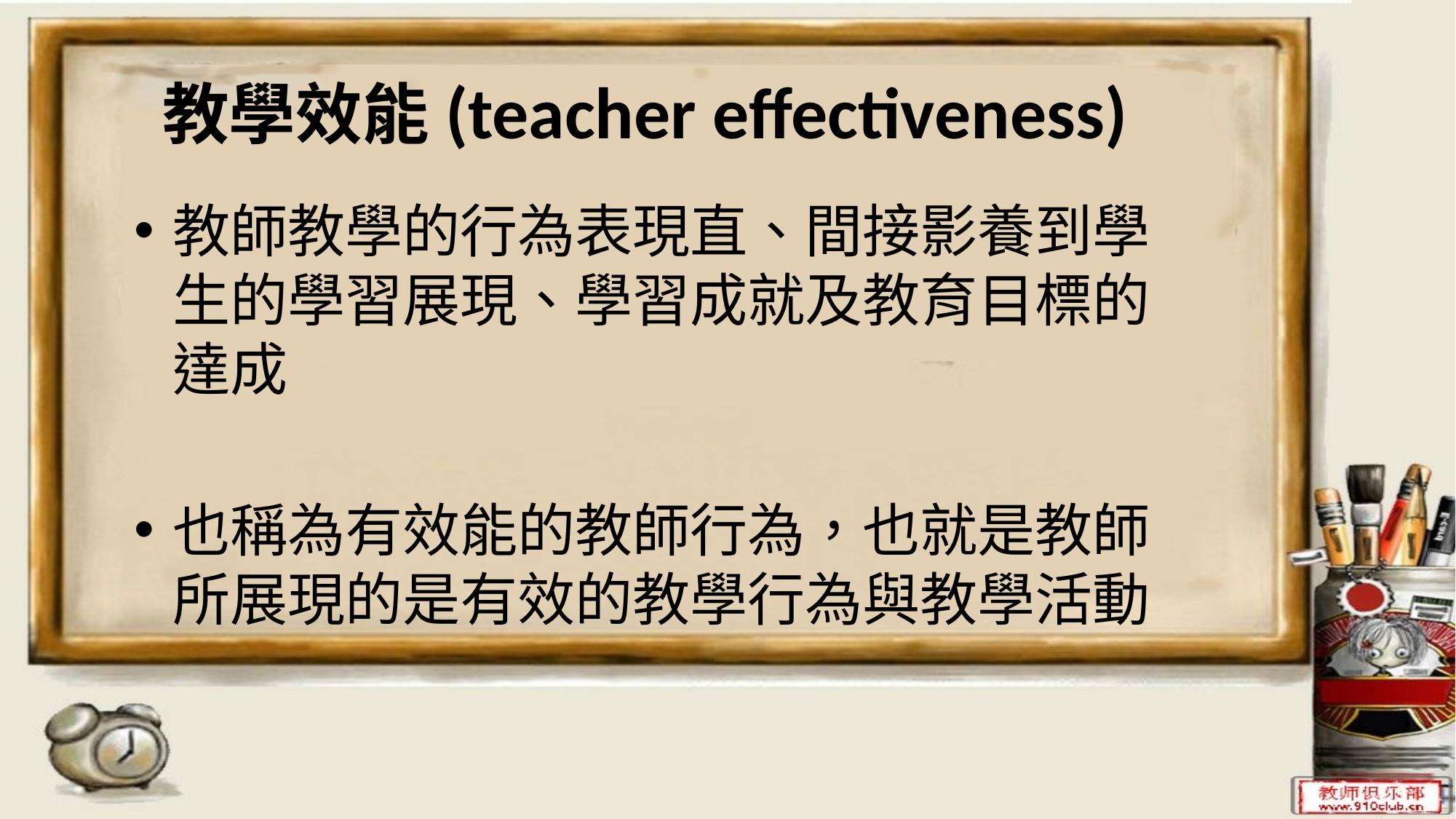

# 教學效能(teacher effectiveness)
教師教學的行為表現直、間接影養到學生的學習展現、學習成就及教育目標的達成

也稱為有效能的教師行為，也就是教師所展現的是有效的教學行為與教學活動